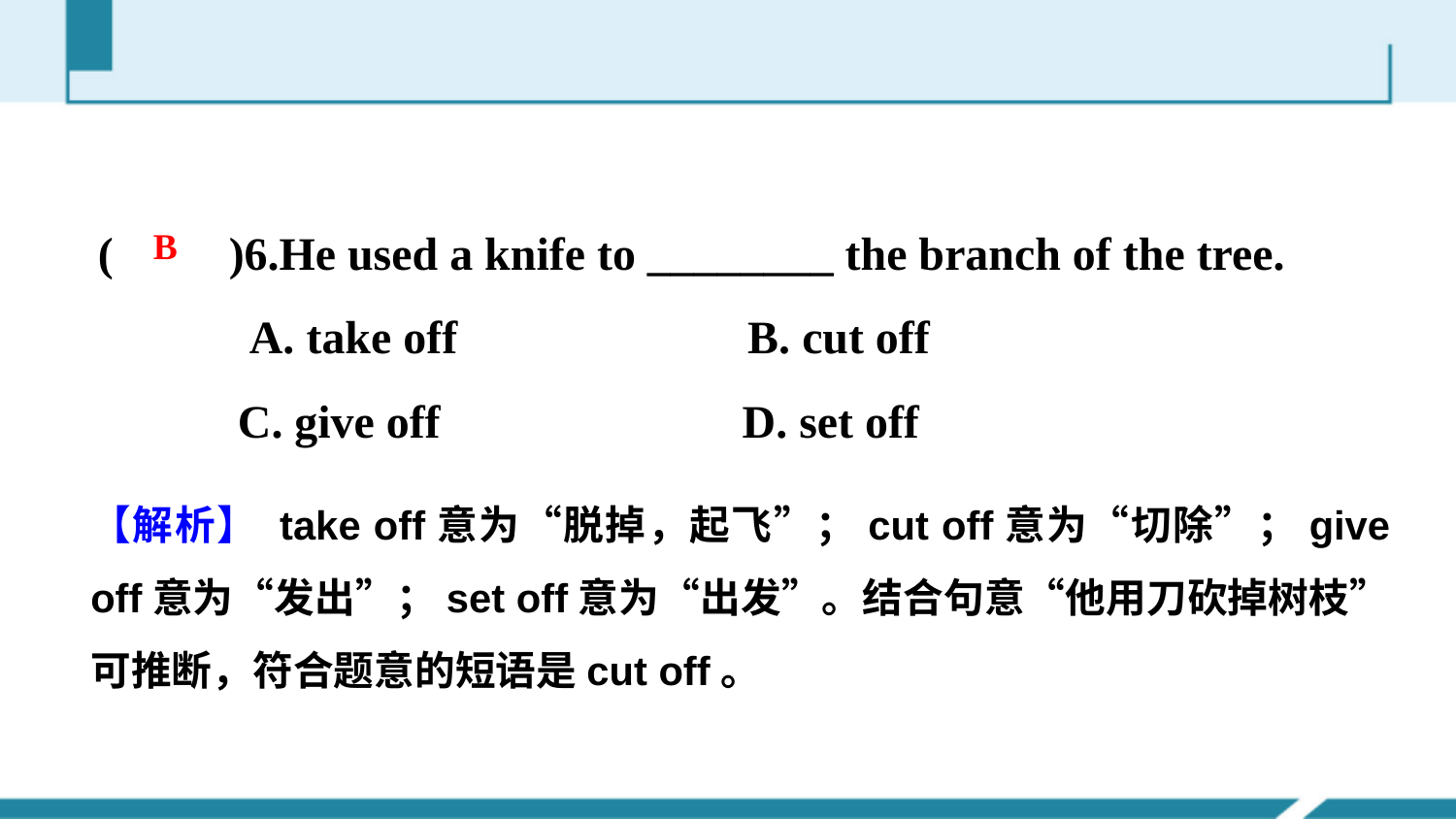

(　　)6.He used a knife to ________ the branch of the tree.
             A. take off                         B. cut off
            C. give off                          D. set off
B
【解析】 take off意为“脱掉，起飞”；cut off意为“切除”；give off意为“发出”；set off意为“出发”。结合句意“他用刀砍掉树枝”可推断，符合题意的短语是cut off。